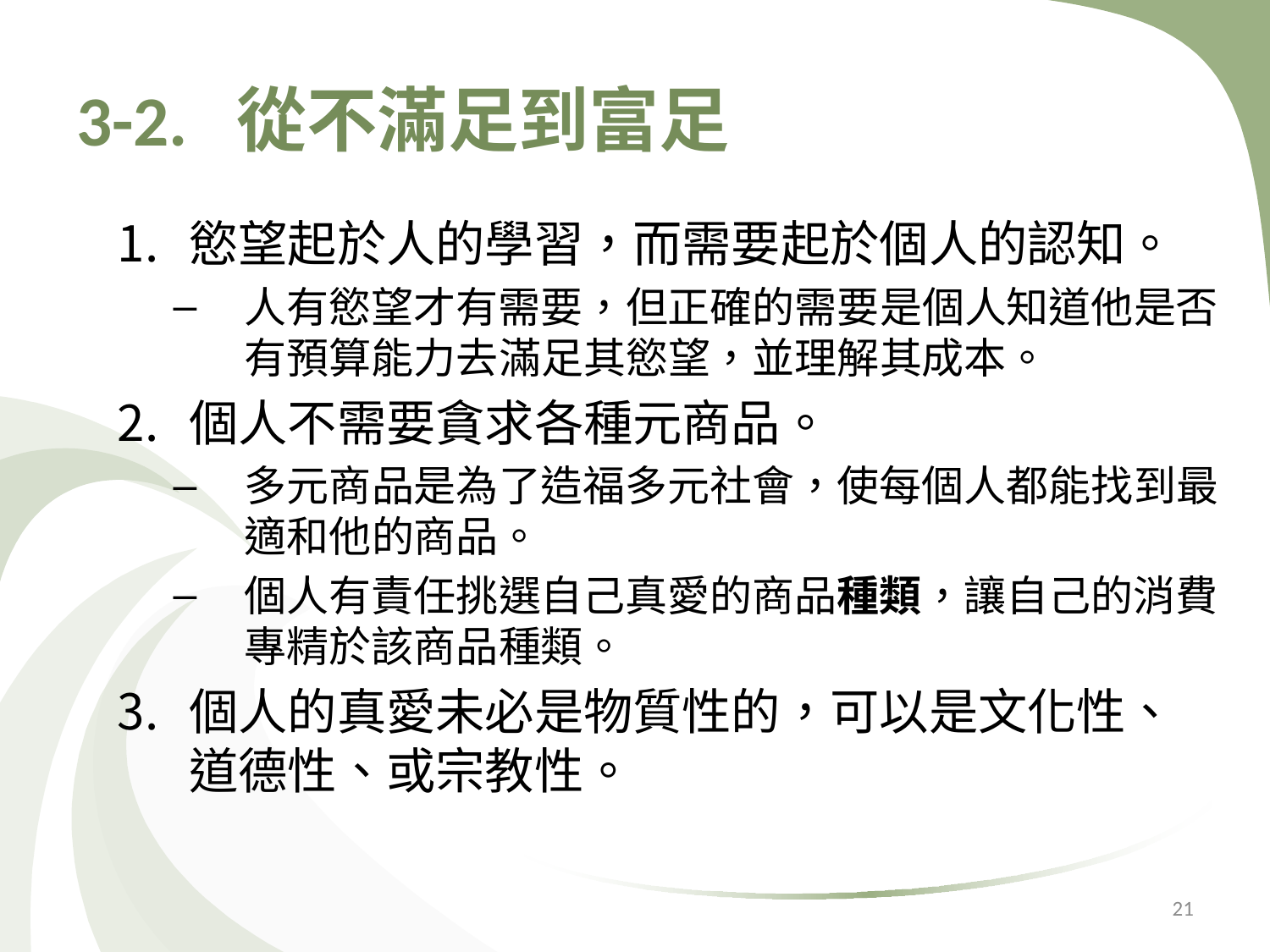

# 3-2.  從不滿足到富足
慾望起於人的學習，而需要起於個人的認知。
人有慾望才有需要，但正確的需要是個人知道他是否有預算能力去滿足其慾望，並理解其成本。
個人不需要貪求各種元商品。
多元商品是為了造福多元社會，使每個人都能找到最適和他的商品。
個人有責任挑選自己真愛的商品種類，讓自己的消費專精於該商品種類。
個人的真愛未必是物質性的，可以是文化性、道德性、或宗教性。
21